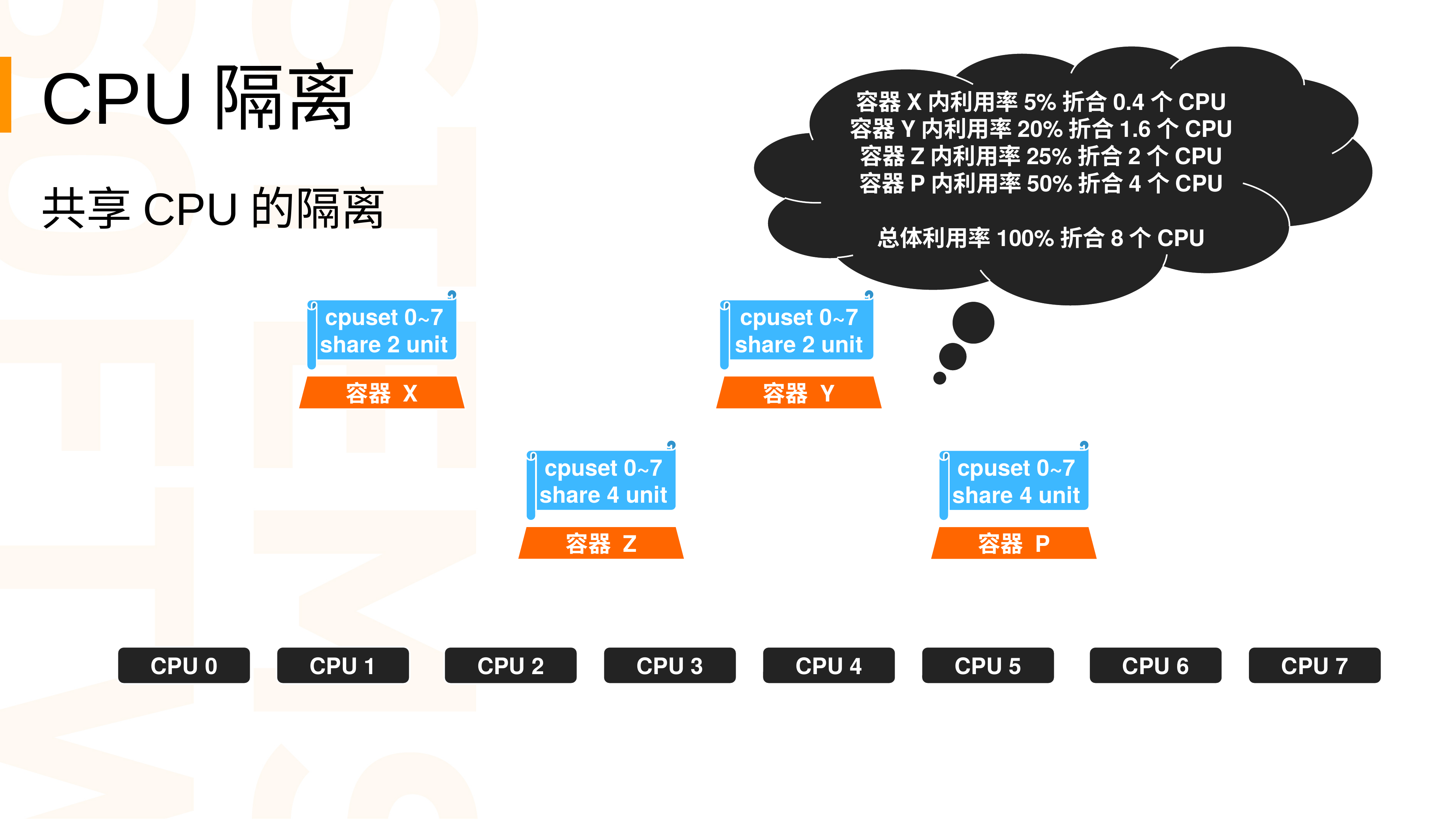

CPU隔离

容器X内利用率5%折合0.4个CPU
容器Y内利用率20%折合1.6个CPU
容器Z内利用率25%折合2个CPU
容器P内利用率50%折合4个CPU

总体利用率100%折合8个CPU
共享CPU的隔离

cpuset 0~7
share 2 unit
cpuset 0~7
share 2 unit
容器 X
容器 Y
cpuset 0~7
share 4 unit
cpuset 0~7
share 4 unit
容器 Z
容器 P
CPU 0
CPU 1
CPU 2
CPU 3
CPU 4
CPU 5
CPU 6
CPU 7